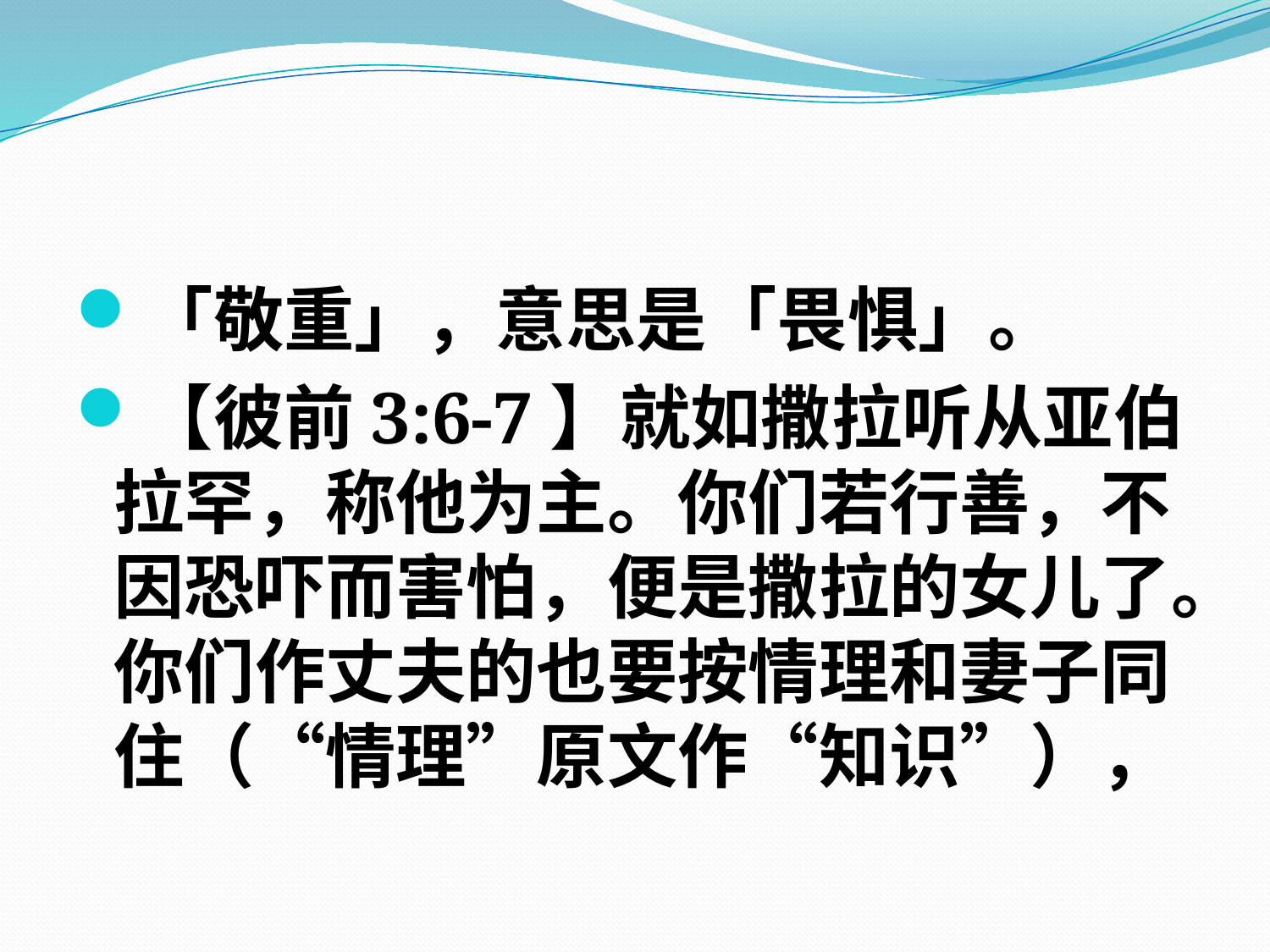

#
「敬重」，意思是「畏惧」。
【彼前3:6-7】就如撒拉听从亚伯拉罕，称他为主。你们若行善，不因恐吓而害怕，便是撒拉的女儿了。你们作丈夫的也要按情理和妻子同住（“情理”原文作“知识”），